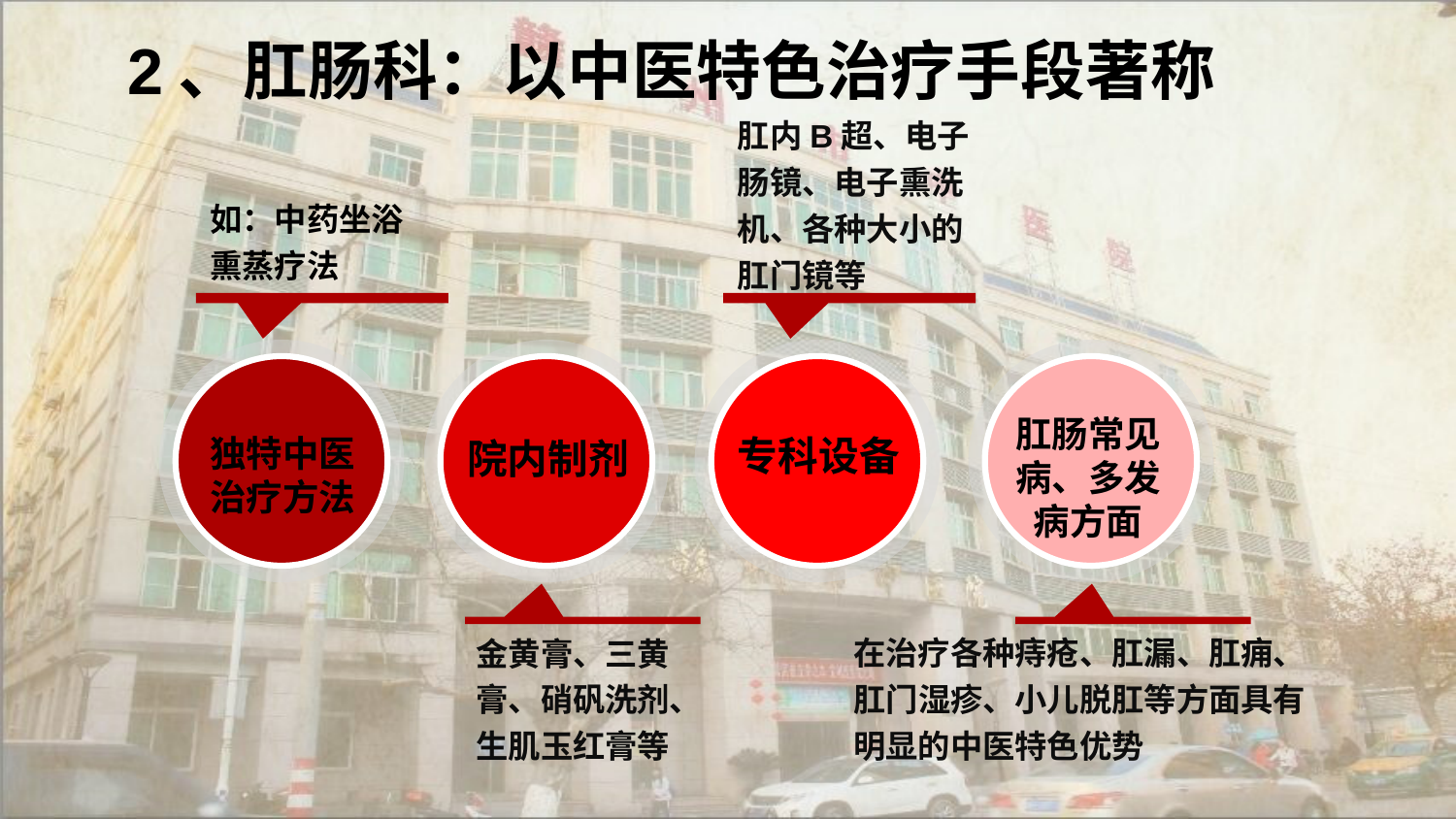

2、肛肠科：以中医特色治疗手段著称
肛内B超、电子肠镜、电子熏洗机、各种大小的肛门镜等
如：中药坐浴熏蒸疗法

独特中医
治疗方法

院内制剂

专科设备

肛肠常见病、多发病方面

在治疗各种痔疮、肛漏、肛痈、肛门湿疹、小儿脱肛等方面具有明显的中医特色优势
金黄膏、三黄膏、硝矾洗剂、生肌玉红膏等